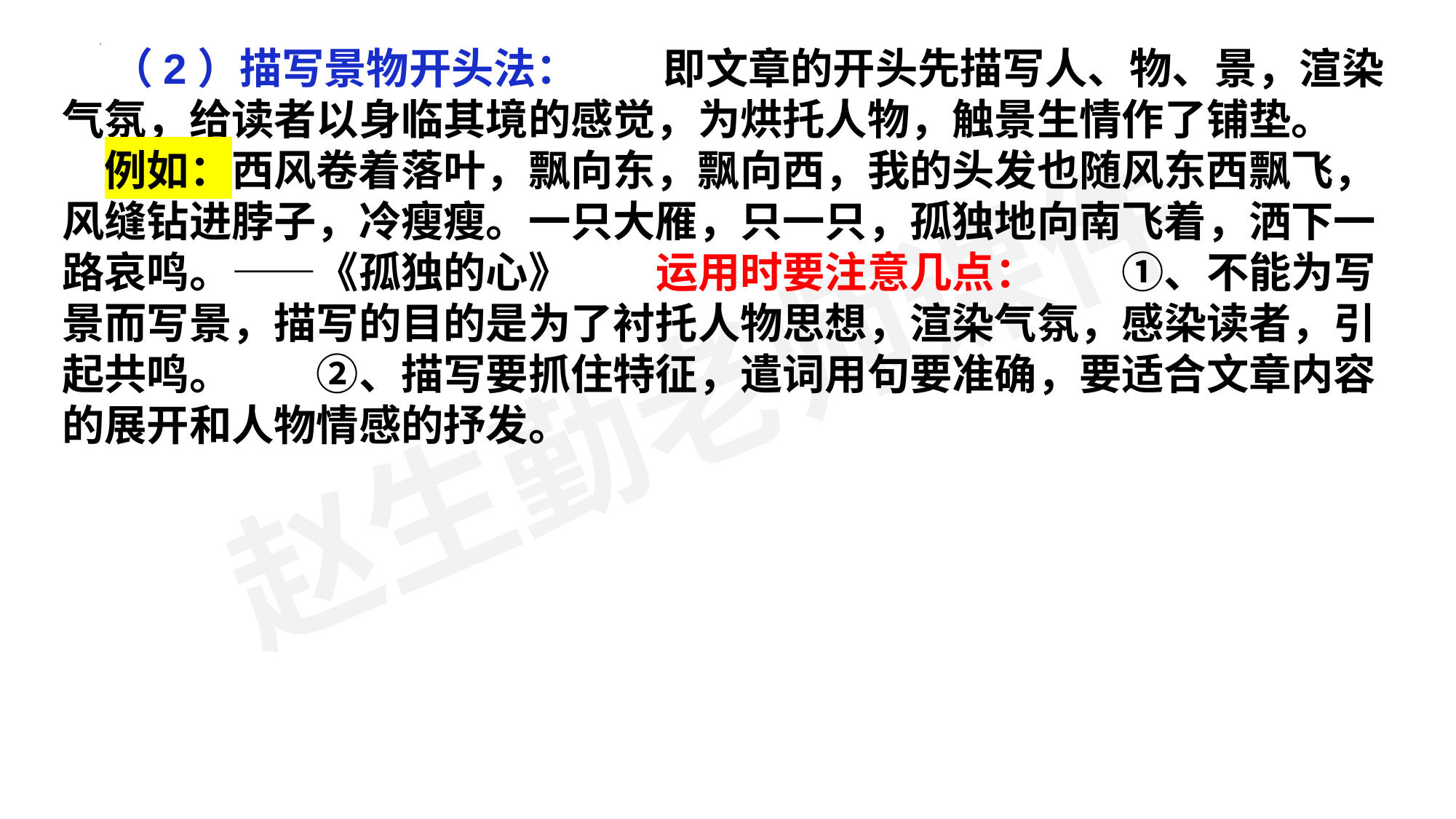

（2）描写景物开头法：　　即文章的开头先描写人、物、景，渲染气氛，给读者以身临其境的感觉，为烘托人物，触景生情作了铺垫。　　例如：西风卷着落叶，飘向东，飘向西，我的头发也随风东西飘飞，风缝钻进脖子，冷瘦瘦。一只大雁，只一只，孤独地向南飞着，洒下一路哀鸣。——《孤独的心》　　运用时要注意几点：　　①、不能为写景而写景，描写的目的是为了衬托人物思想，渲染气氛，感染读者，引起共鸣。　　②、描写要抓住特征，遣词用句要准确，要适合文章内容的展开和人物情感的抒发。